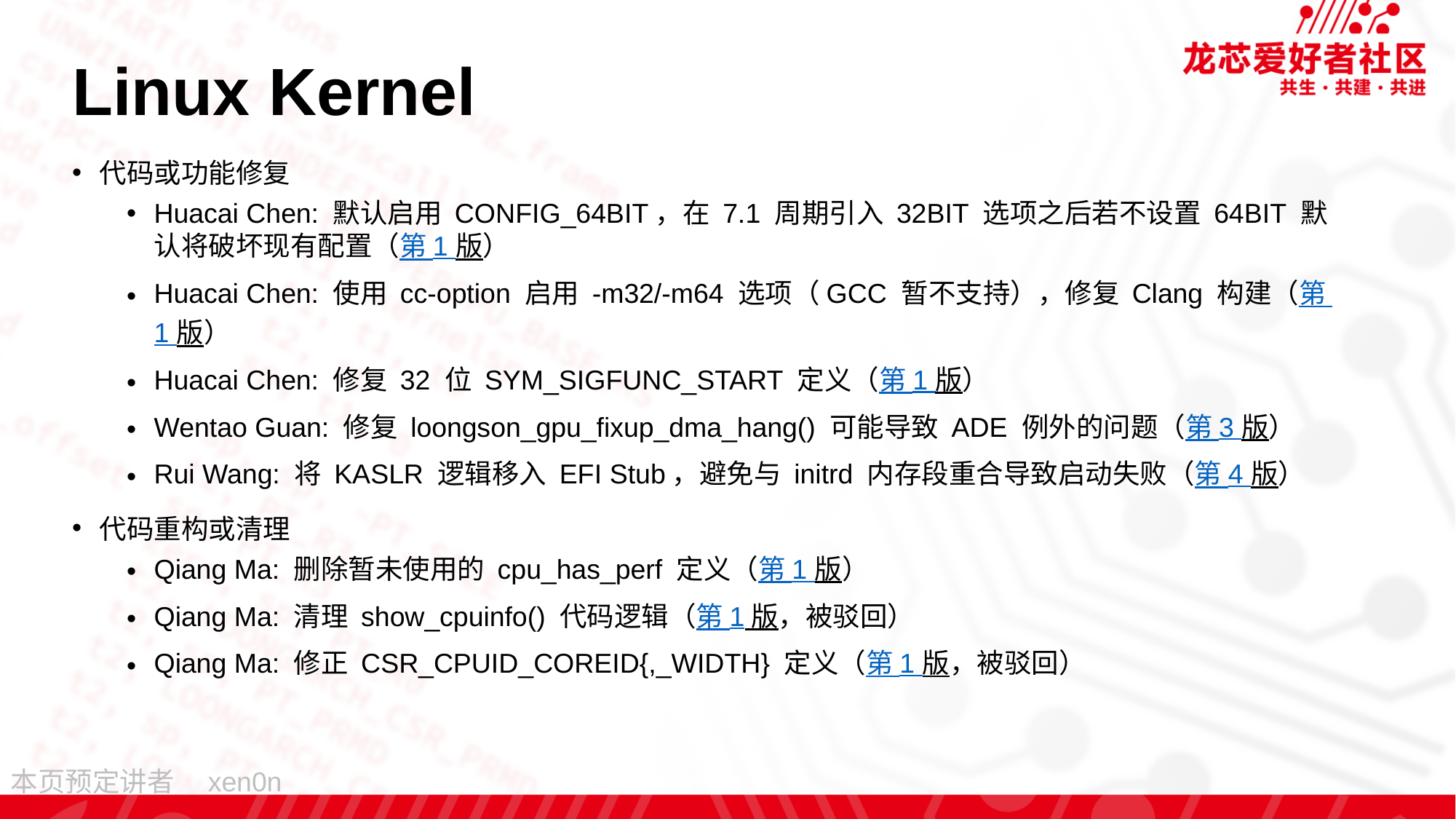

# Linux Kernel
代码或功能修复
Huacai Chen: 默认启用 CONFIG_64BIT，在 7.1 周期引入 32BIT 选项之后若不设置 64BIT 默认将破坏现有配置（第 1 版）
Huacai Chen: 使用 cc-option 启用 -m32/-m64 选项（GCC 暂不支持），修复 Clang 构建（第 1 版）
Huacai Chen: 修复 32 位 SYM_SIGFUNC_START 定义（第 1 版）
Wentao Guan: 修复 loongson_gpu_fixup_dma_hang() 可能导致 ADE 例外的问题（第 3 版）
Rui Wang: 将 KASLR 逻辑移入 EFI Stub，避免与 initrd 内存段重合导致启动失败（第 4 版）
代码重构或清理
Qiang Ma: 删除暂未使用的 cpu_has_perf 定义（第 1 版）
Qiang Ma: 清理 show_cpuinfo() 代码逻辑（第 1 版，被驳回）
Qiang Ma: 修正 CSR_CPUID_COREID{,_WIDTH} 定义（第 1 版，被驳回）
xen0n